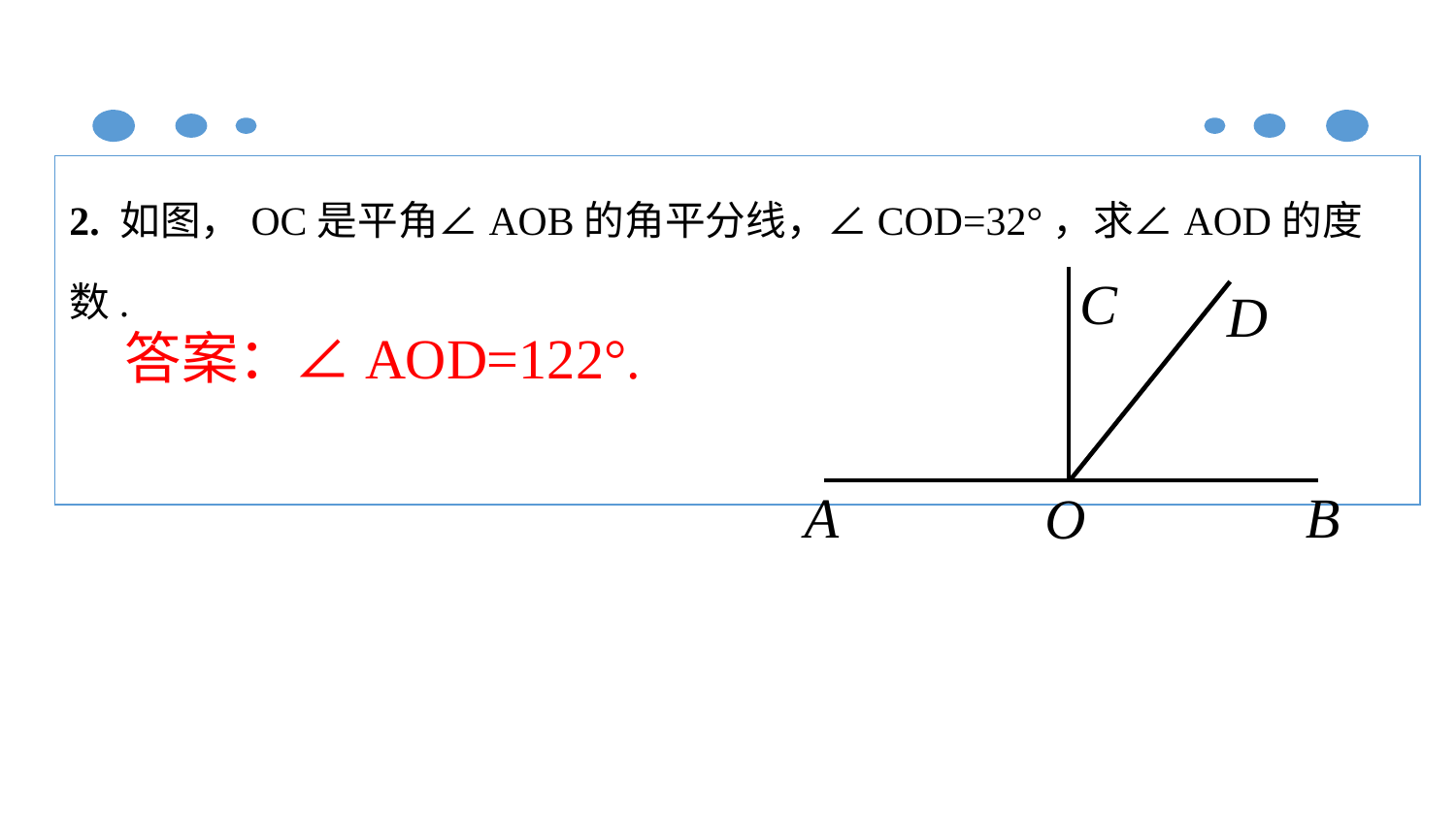

2. 如图，OC是平角∠AOB的角平分线，∠COD=32°，求∠AOD的度数.
C
D
A
B
O
答案：∠AOD=122°.